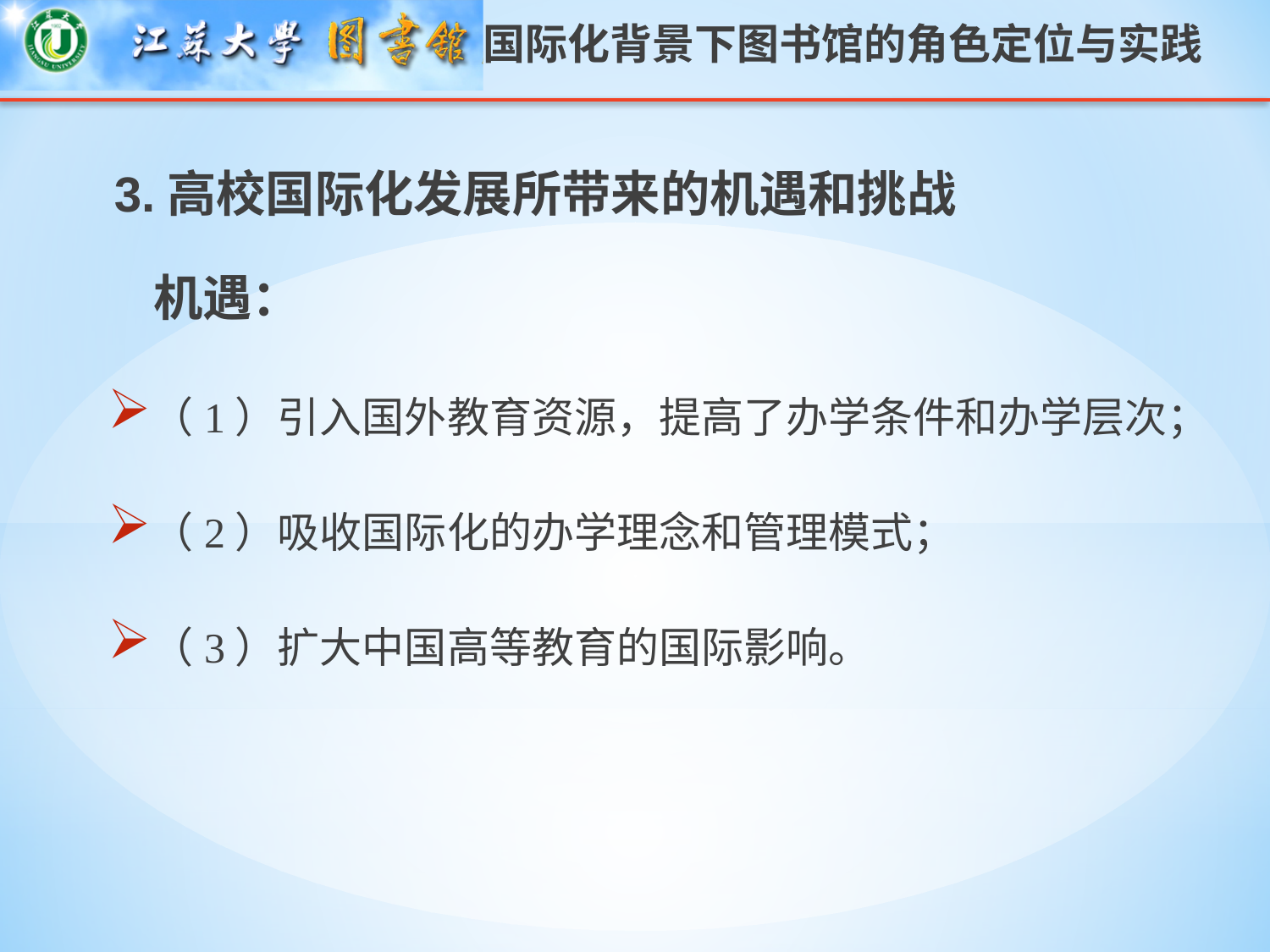

3.高校国际化发展所带来的机遇和挑战
   机遇：
（1）引入国外教育资源，提高了办学条件和办学层次；
（2）吸收国际化的办学理念和管理模式；
（3）扩大中国高等教育的国际影响。